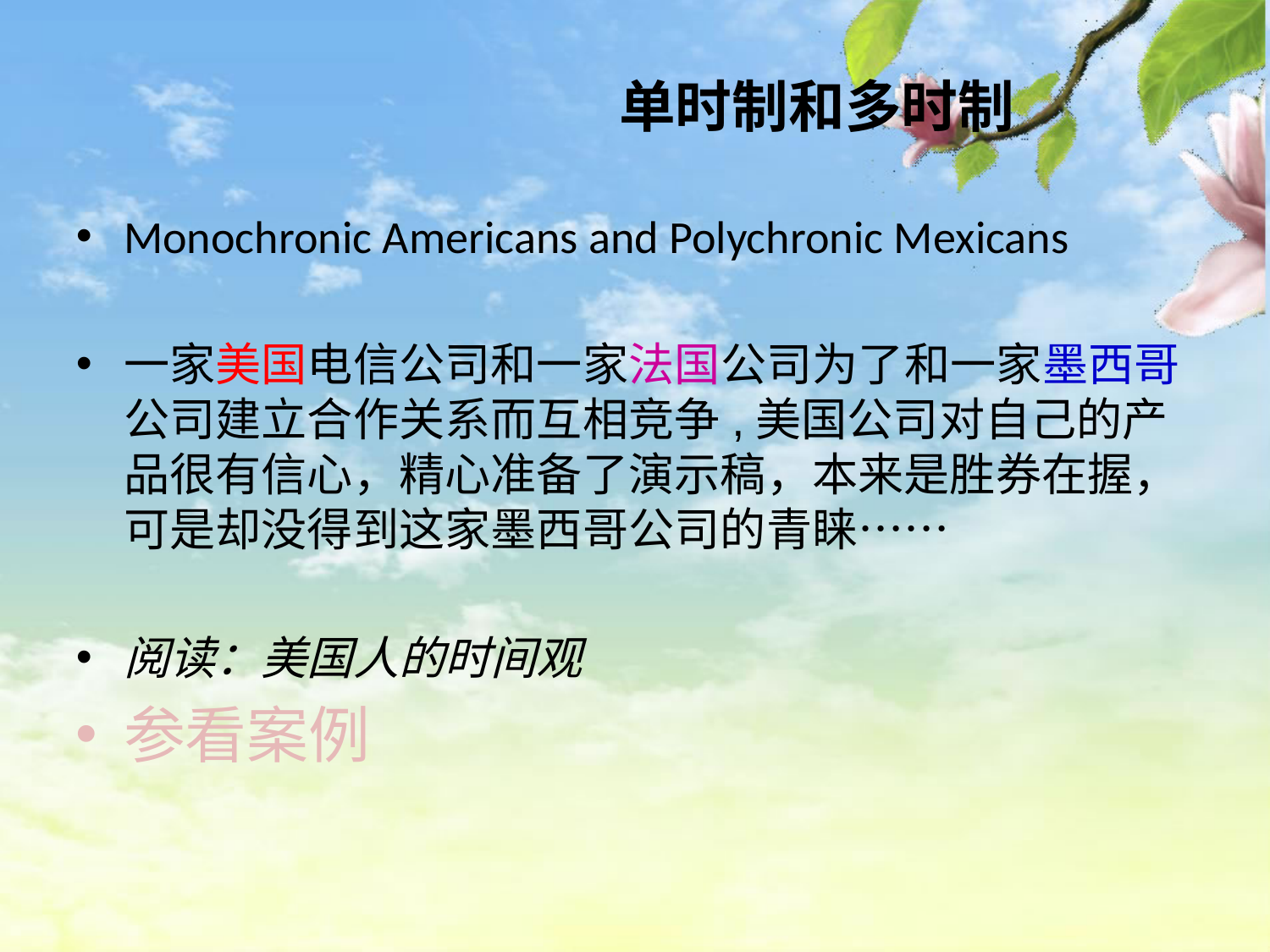

# 单时制和多时制
Monochronic Americans and Polychronic Mexicans

一家美国电信公司和一家法国公司为了和一家墨西哥公司建立合作关系而互相竞争,美国公司对自己的产品很有信心，精心准备了演示稿，本来是胜券在握，可是却没得到这家墨西哥公司的青睐……

阅读：美国人的时间观
参看案例